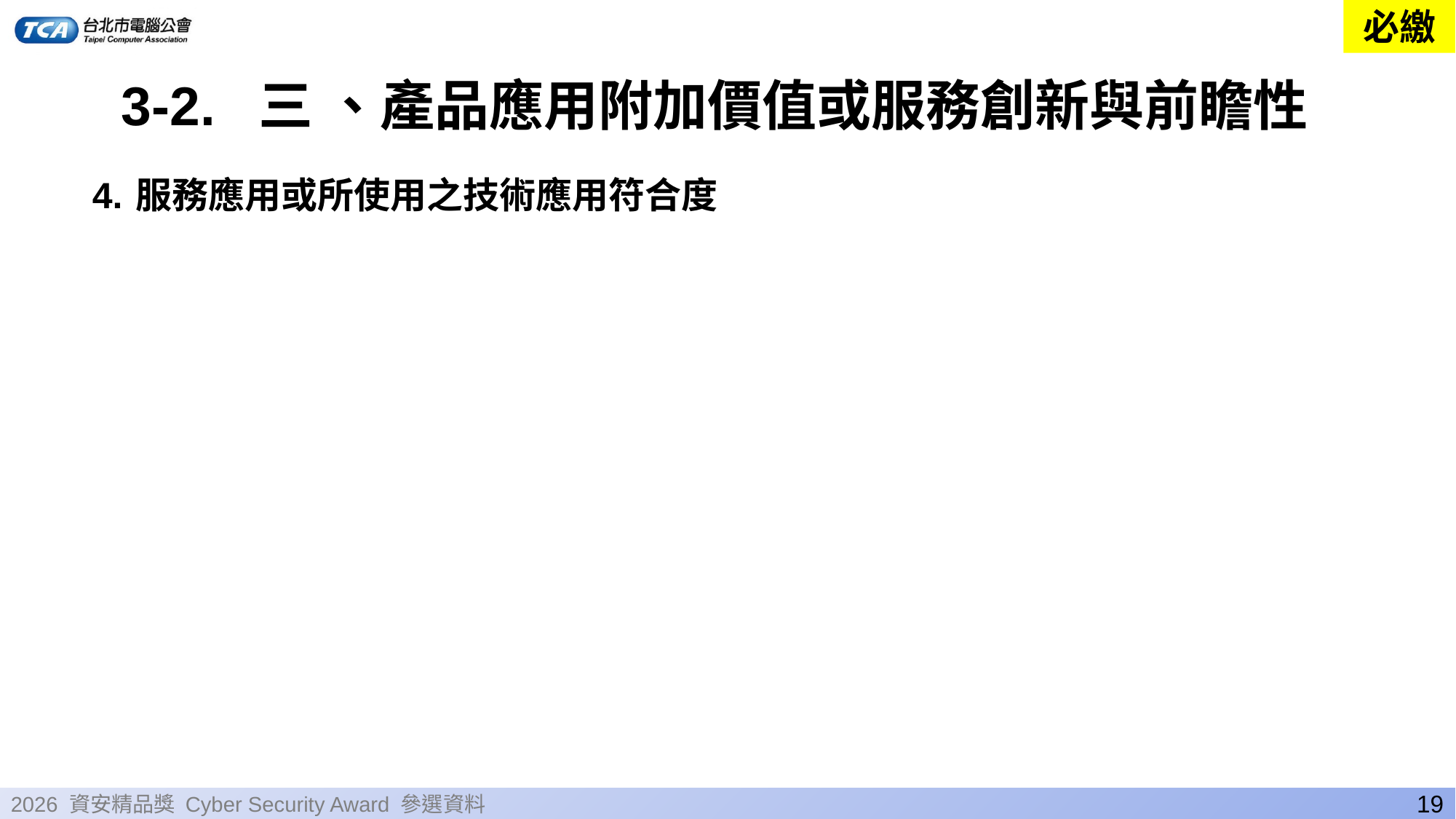

必繳
3-2.  三 、產品應用附加價值或服務創新與前瞻性
4.	服務應用或所使用之技術應用符合度
19